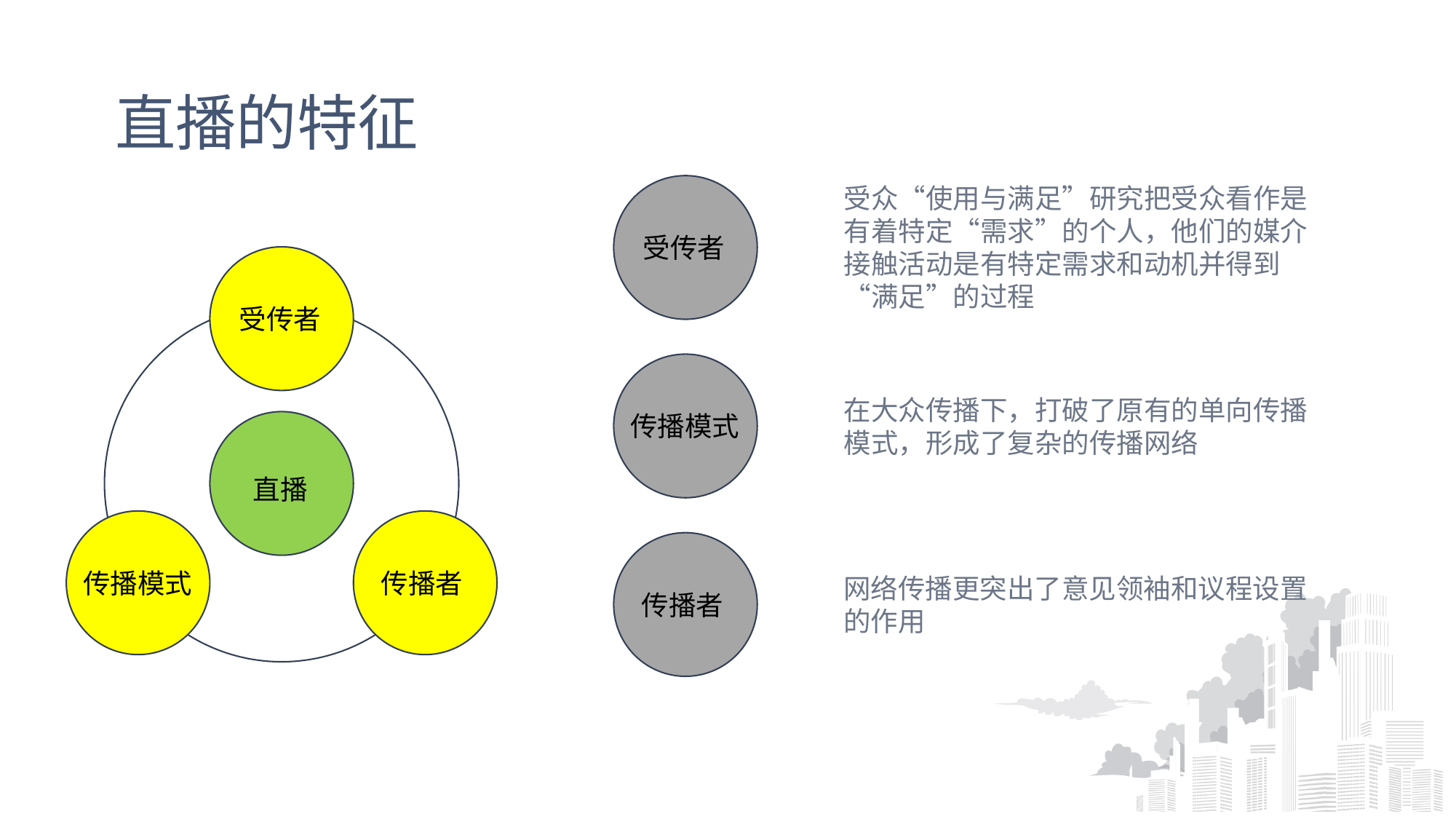

# 直播的特征

受传者

传播模式

传播者
受众“使用与满足”研究把受众看作是有着特定“需求”的个人，他们的媒介接触活动是有特定需求和动机并得到“满足”的过程

受传者

直播

传播模式
传播者
在大众传播下，打破了原有的单向传播模式，形成了复杂的传播网络
网络传播更突出了意见领袖和议程设置的作用